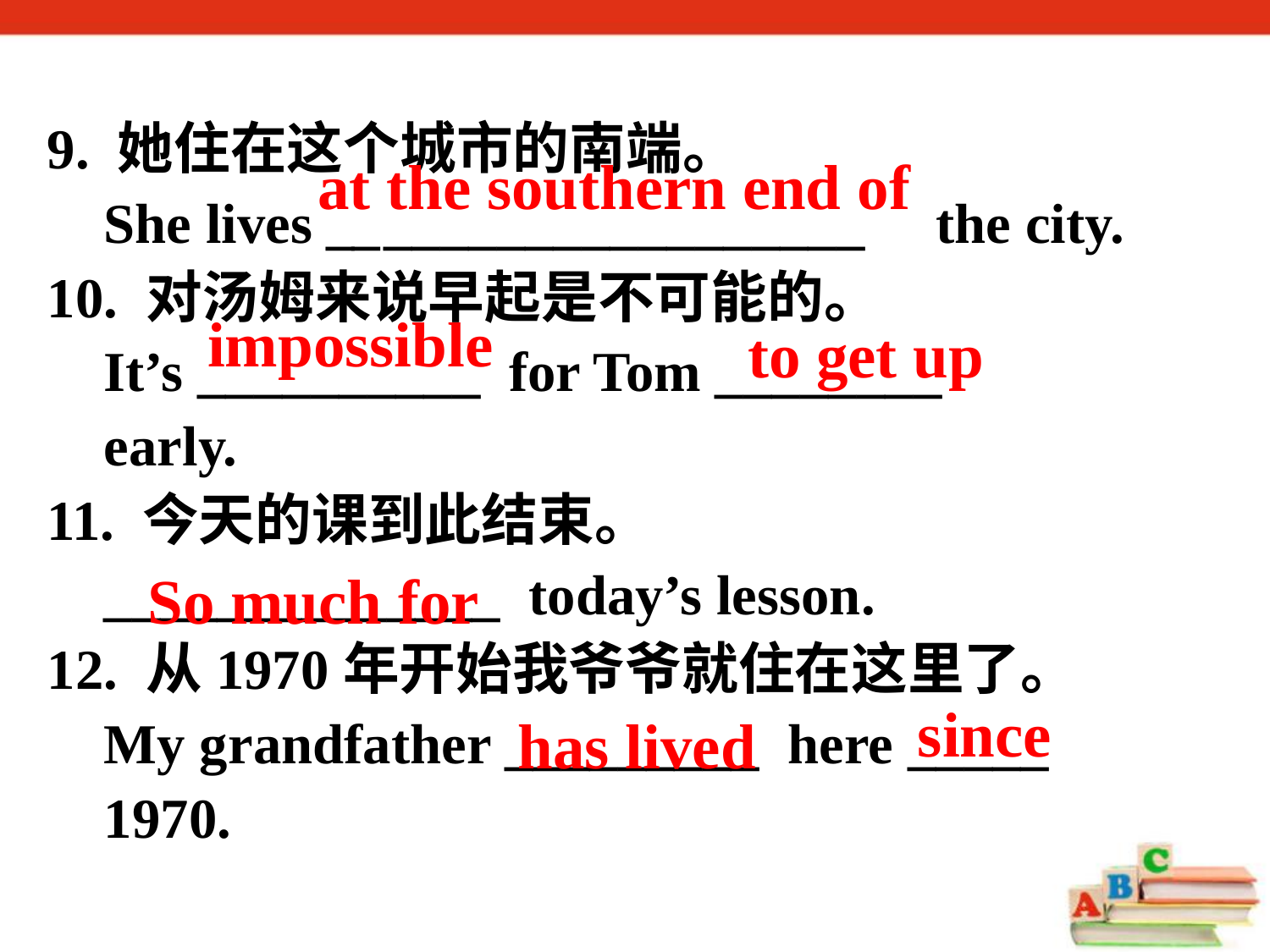

9. 她住在这个城市的南端。
    She lives ___________________     the city.
10. 对汤姆来说早起是不可能的。
    It’s __________  for Tom ________
    early.
11. 今天的课到此结束。
    ______________  today’s lesson.
12. 从1970年开始我爷爷就住在这里了。
    My grandfather _________  here _____
    1970.
at the southern end of
impossible
to get up
So much for
since
has lived